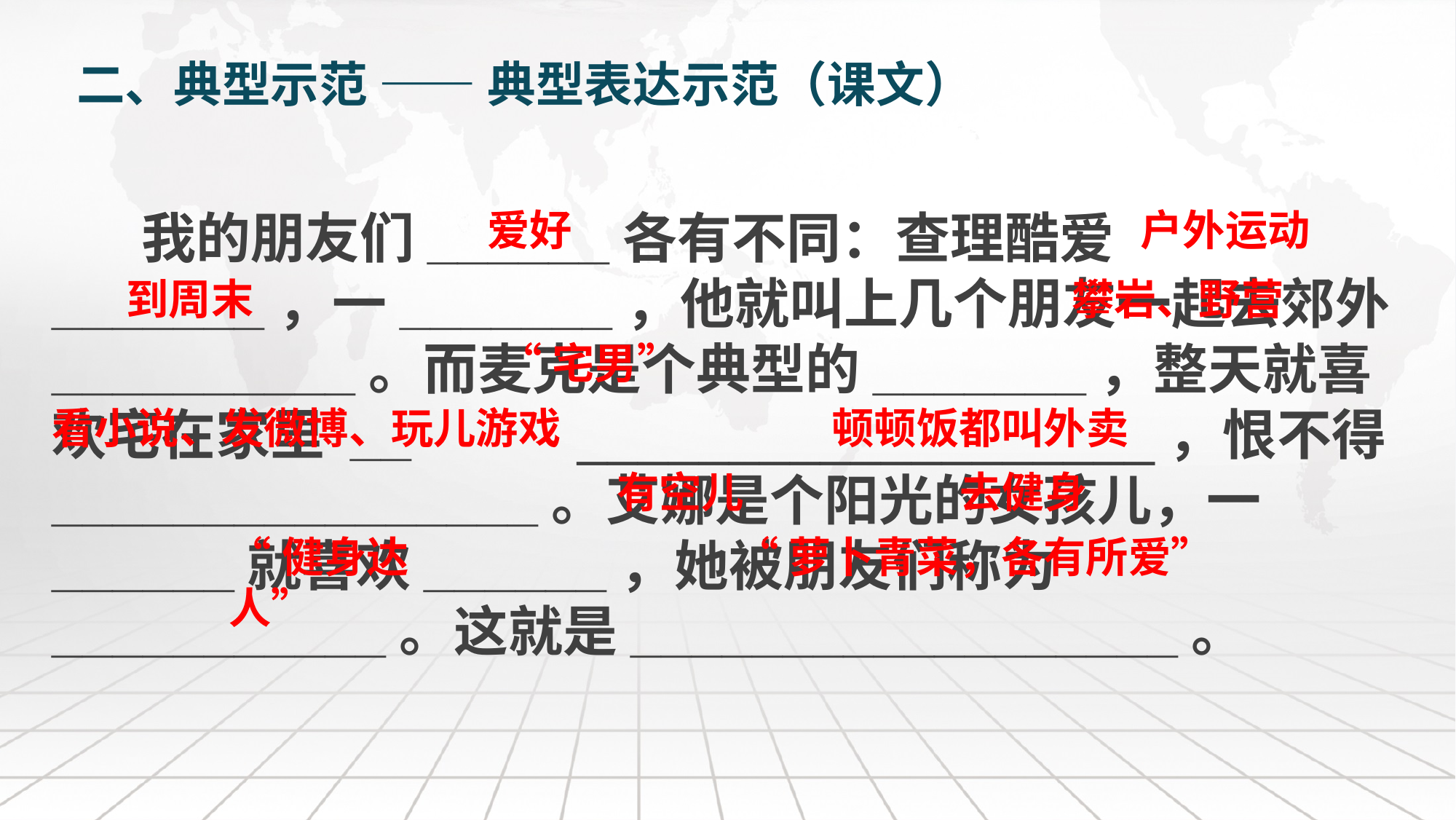

二、典型示范 —— 典型表达示范（课文）
爱好
户外运动
       我的朋友们______各有不同：查理酷爱 _______，一_______，他就叫上几个朋友一起去郊外__________。而麦克是个典型的_______，整天就喜欢宅在家里 __           ___________________，恨不得________________。艾娜是个阳光的女孩儿，一______就喜欢______，她被朋友们称为___________。这就是__________________。
到周末
攀岩、野营
“宅男”
看小说、发微博、玩儿游戏
顿顿饭都叫外卖
有空儿
去健身
“健身达人”
“萝卜青菜，各有所爱”